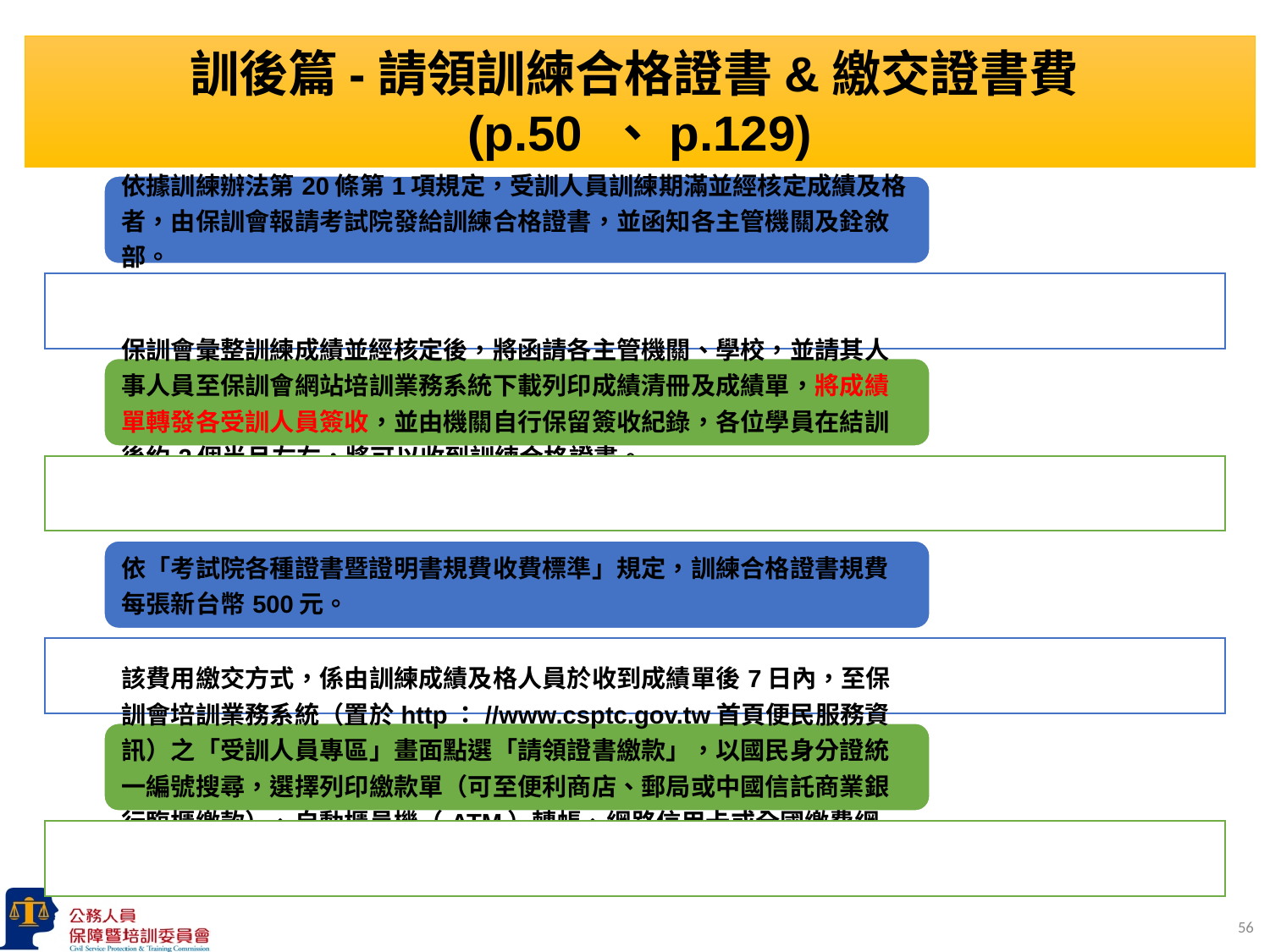

訓後篇-請領訓練合格證書&繳交證書費(p.50 、p.129)
依據訓練辦法第20條第1項規定，受訓人員訓練期滿並經核定成績及格者，由保訓會報請考試院發給訓練合格證書，並函知各主管機關及銓敘部。
依「考試院各種證書暨證明書規費收費標準」規定，訓練合格證書規費每張新台幣500元。
保訓會彙整訓練成績並經核定後，將函請各主管機關、學校，並請其人事人員至保訓會網站培訓業務系統下載列印成績清冊及成績單，將成績單轉發各受訓人員簽收，並由機關自行保留簽收紀錄，各位學員在結訓後約2個半月左右，將可以收到訓練合格證書。
該費用繳交方式，係由訓練成績及格人員於收到成績單後7日內，至保訓會培訓業務系統（置於http：//www.csptc.gov.tw首頁便民服務資訊）之「受訓人員專區」畫面點選「請領證書繳款」，以國民身分證統一編號搜尋，選擇列印繳款單（可至便利商店、郵局或中國信託商業銀行臨櫃繳款）、自動櫃員機（ATM）轉帳、網路信用卡或全國繳費網（WebATM）等方式繳款。至詳細繳納流程，已明列於成績單內。
56